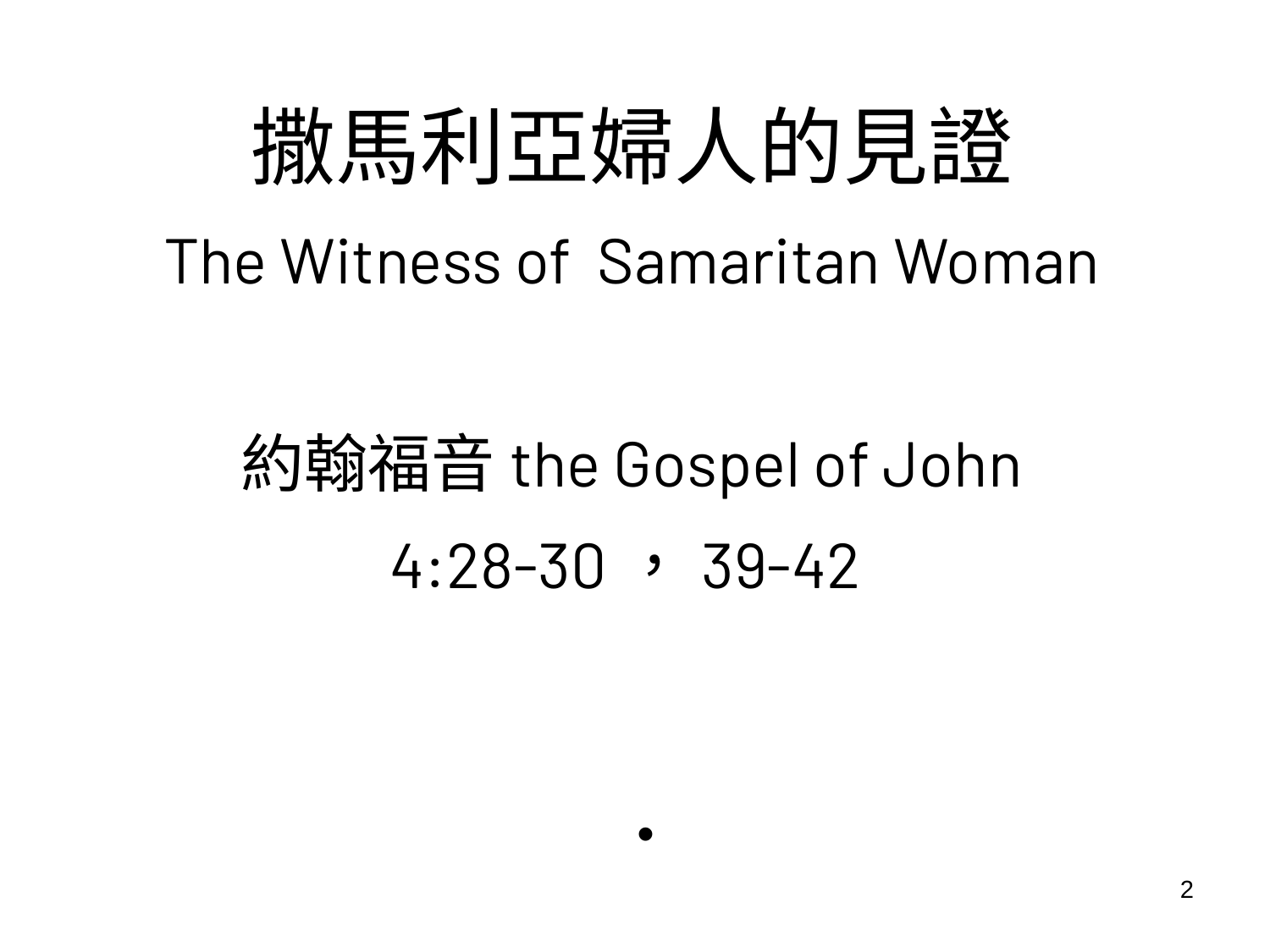

撒馬利亞婦人的見證
The Witness of  Samaritan Woman

約翰福音the Gospel of John
4:28-30，39-42

#
2